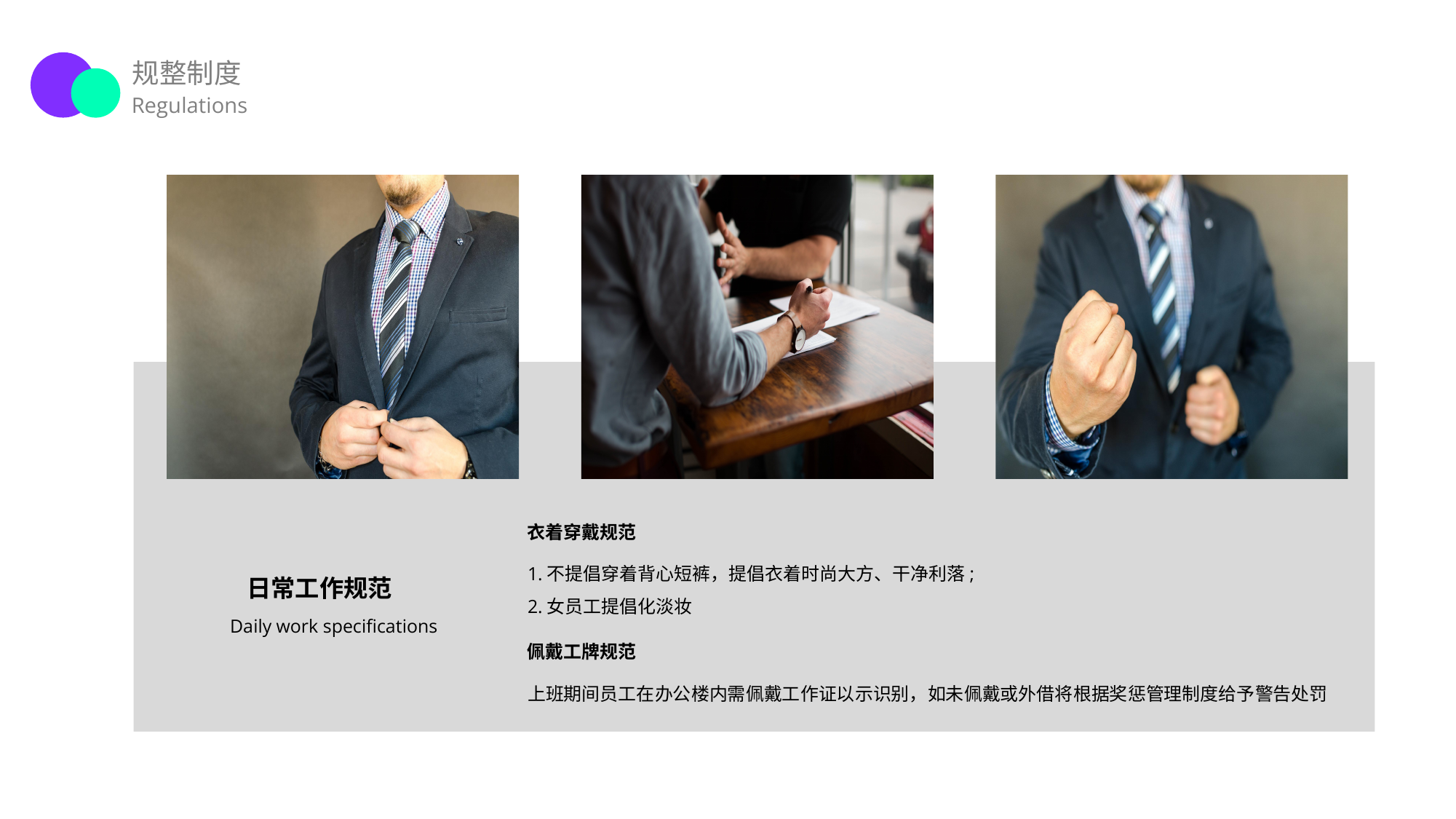

规整制度
Regulations

衣着穿戴规范
1.不提倡穿着背心短裤，提倡衣着时尚大方、干净利落;
日常工作规范
2.女员工提倡化淡妆
Daily work specifications
佩戴工牌规范
上班期间员工在办公楼内需佩戴工作证以示识别，如未佩戴或外借将根据奖惩管理制度给予警告处罚